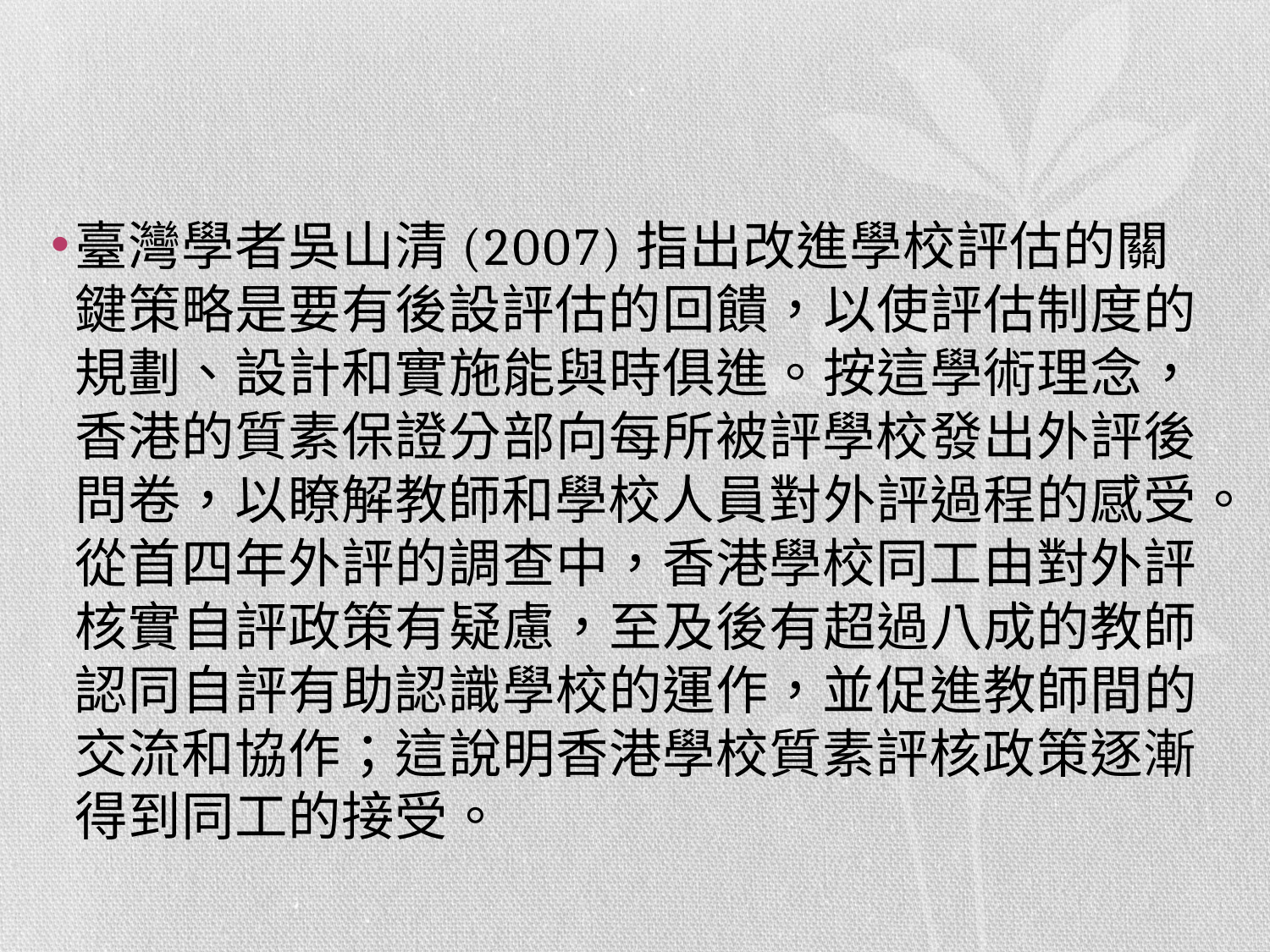

#
臺灣學者吳山清(2007)指出改進學校評估的關鍵策略是要有後設評估的回饋，以使評估制度的規劃、設計和實施能與時俱進。按這學術理念，香港的質素保證分部向每所被評學校發出外評後問卷，以瞭解教師和學校人員對外評過程的感受。從首四年外評的調查中，香港學校同工由對外評核實自評政策有疑慮，至及後有超過八成的教師認同自評有助認識學校的運作，並促進教師間的交流和協作；這說明香港學校質素評核政策逐漸得到同工的接受。